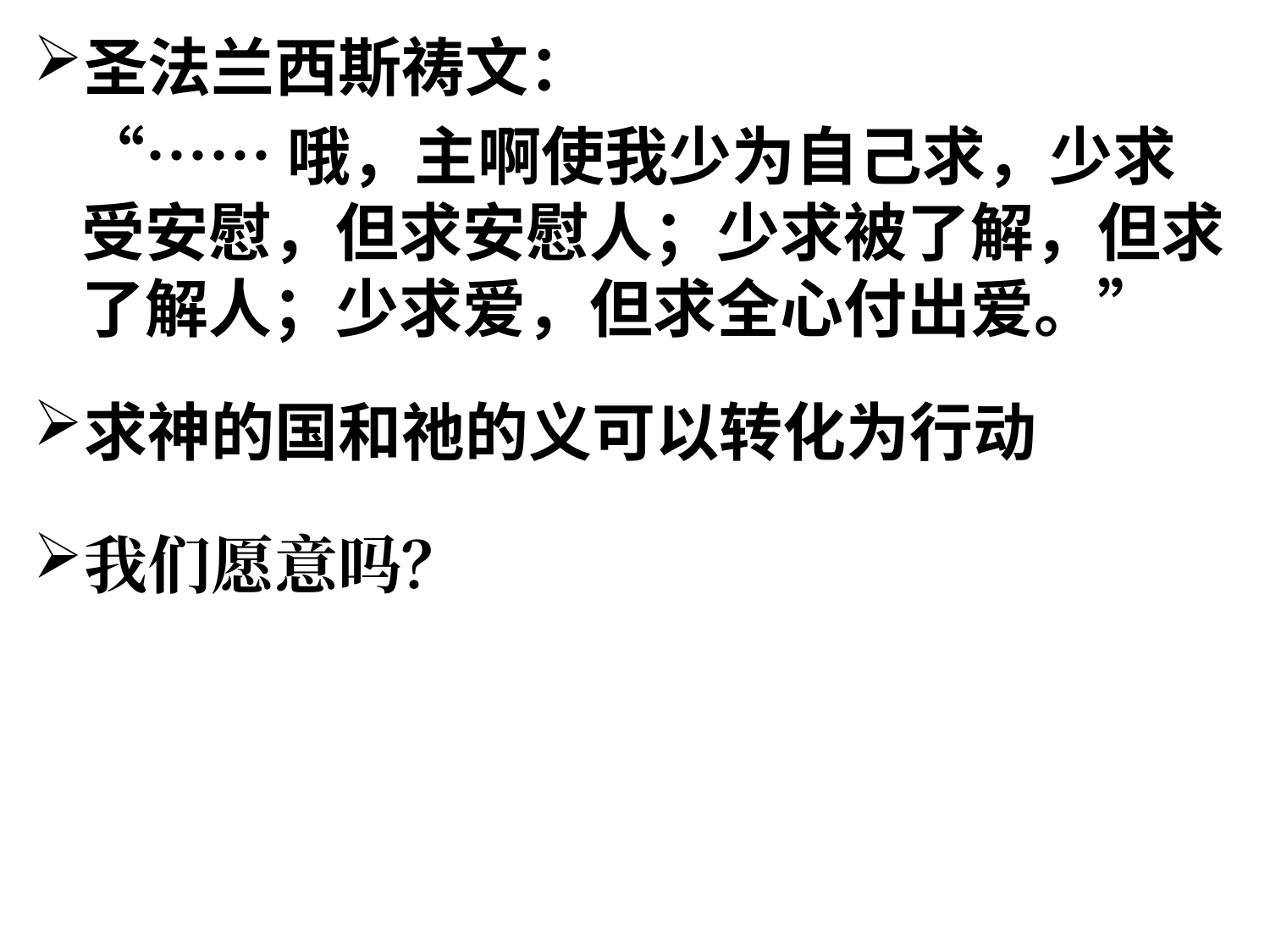

圣法兰西斯祷文：
	“……哦，主啊使我少为自己求，少求受安慰，但求安慰人；少求被了解，但求了解人；少求爱，但求全心付出爱。”

求神的国和祂的义可以转化为行动

我们愿意吗？